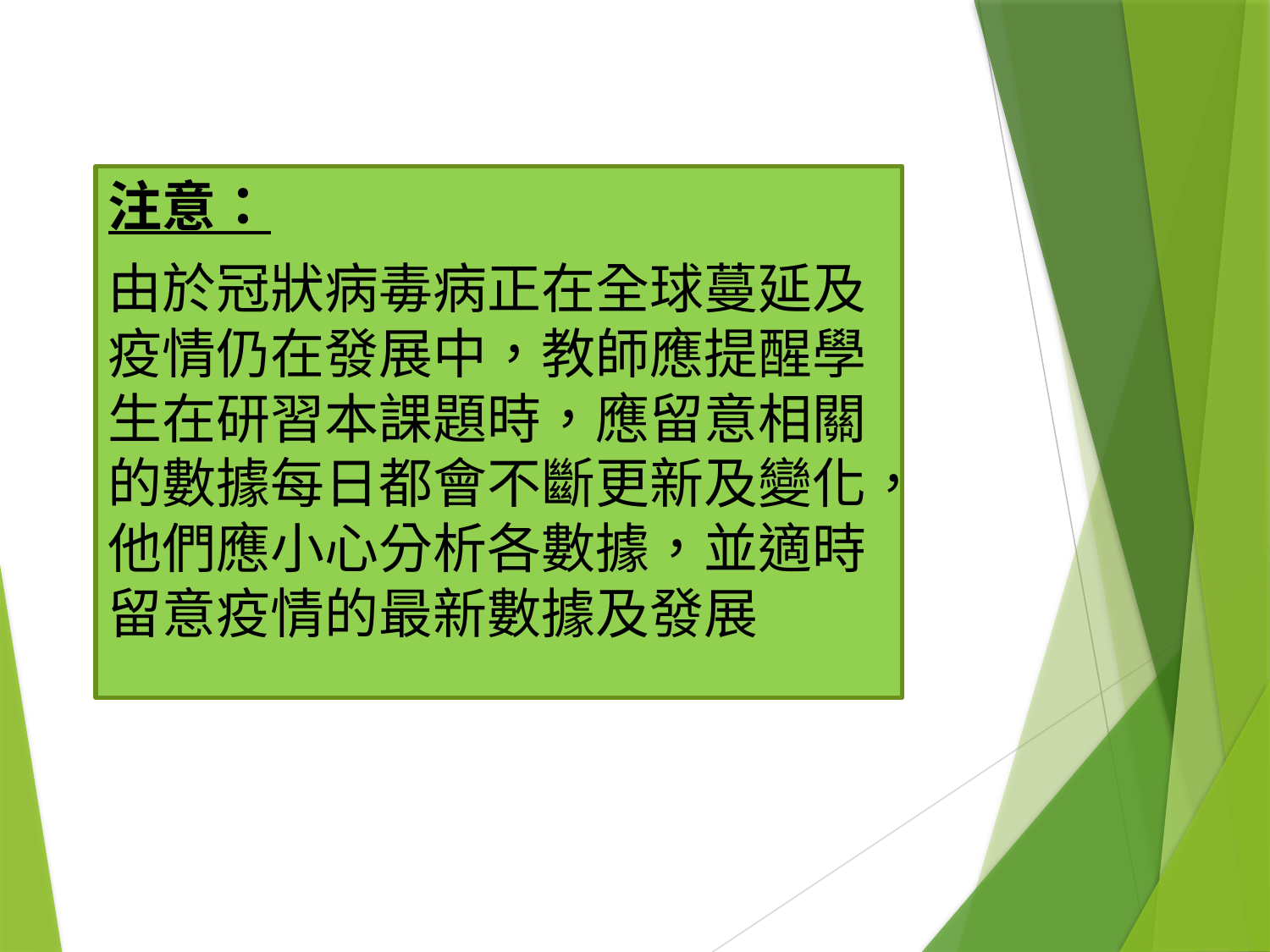

注意：
由於冠狀病毒病正在全球蔓延及疫情仍在發展中，教師應提醒學生在研習本課題時，應留意相關的數據每日都會不斷更新及變化，他們應小心分析各數據，並適時留意疫情的最新數據及發展